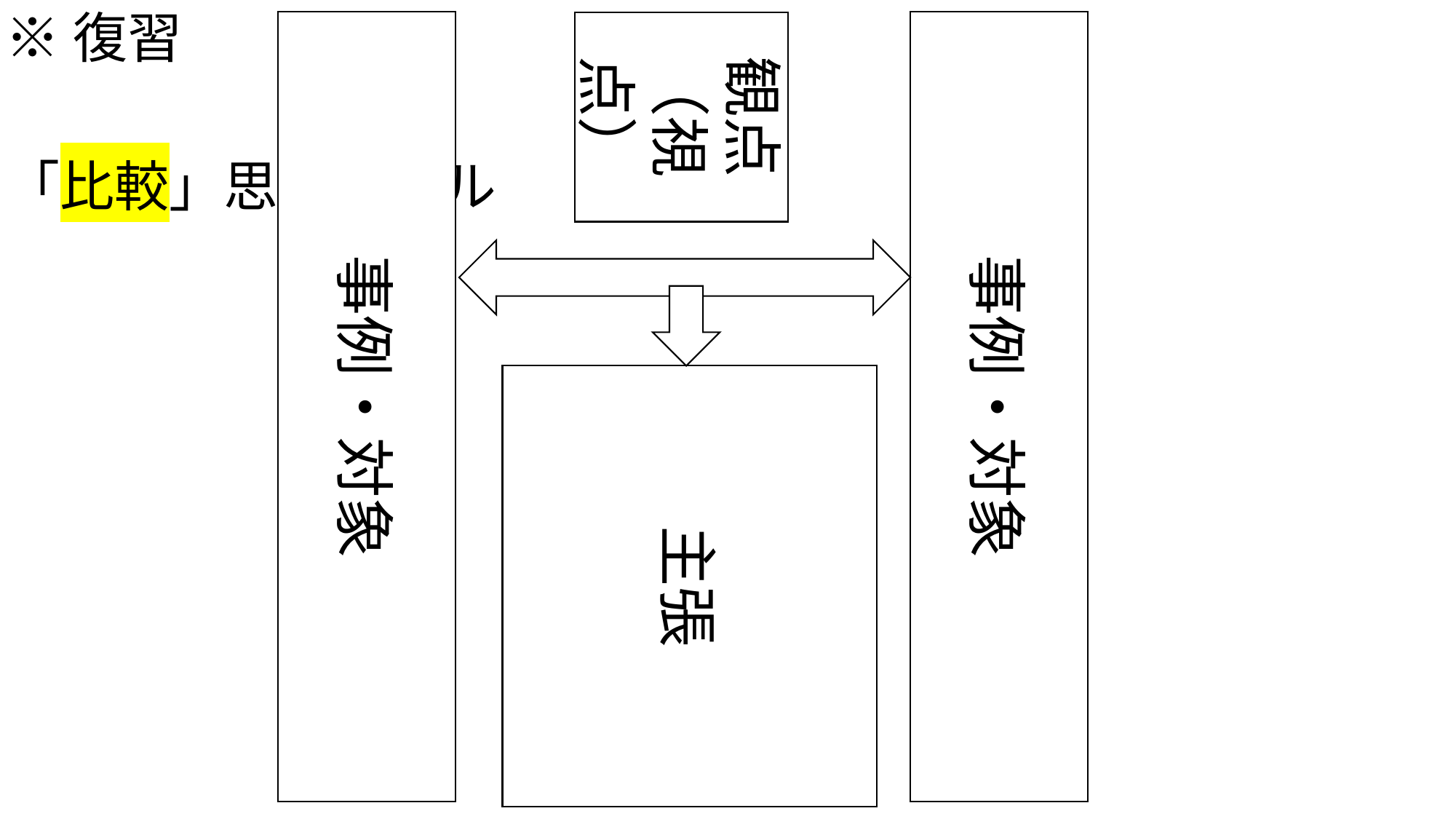

※復習

「比較」思考モデル

事例・対象
事例・対象
観点
（視点）

主張